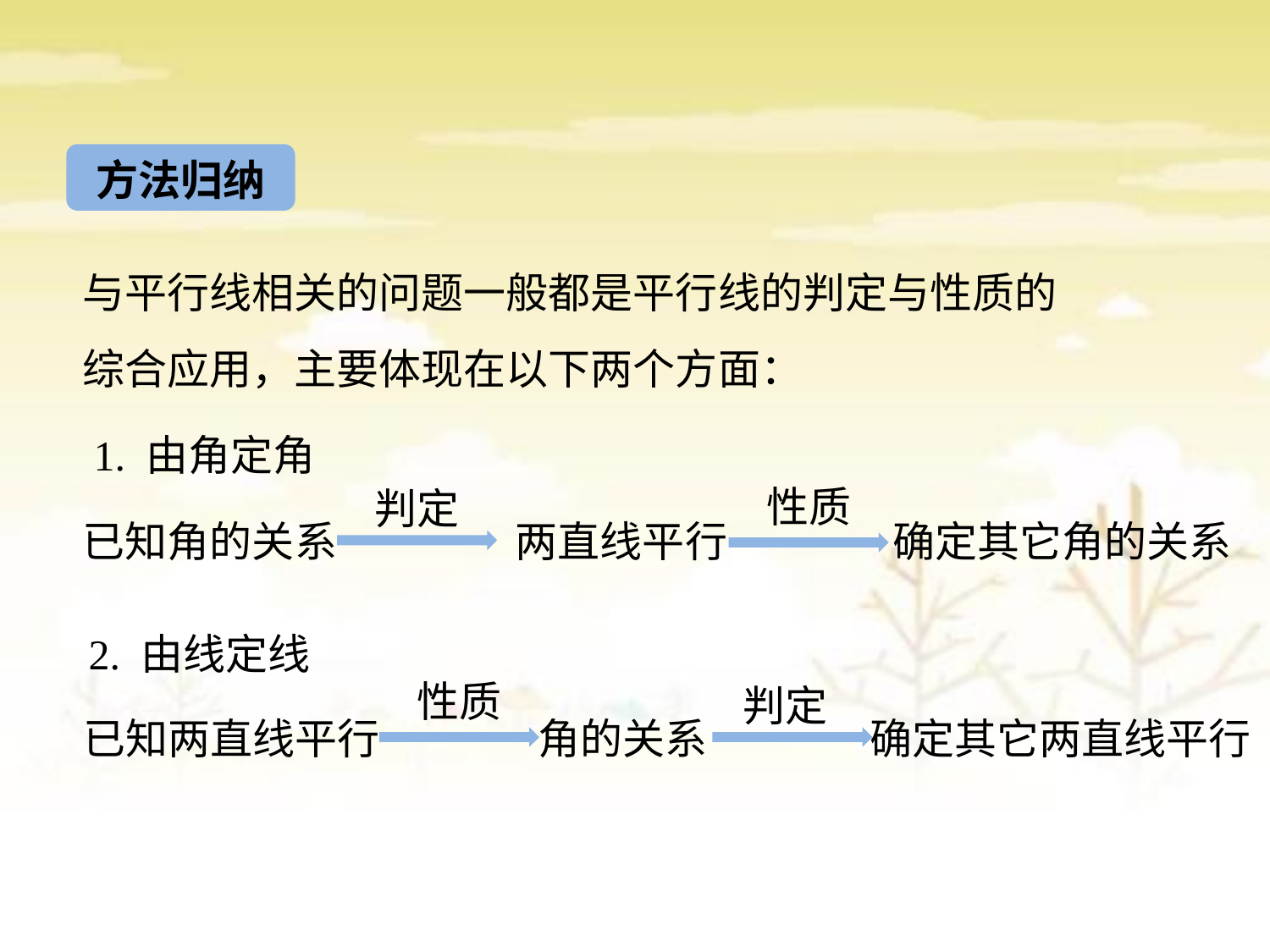

方法归纳
与平行线相关的问题一般都是平行线的判定与性质的综合应用，主要体现在以下两个方面：
 1. 由角定角
性质
判定
已知角的关系
两直线平行
确定其它角的关系

2. 由线定线
性质
判定
已知两直线平行
角的关系
确定其它两直线平行